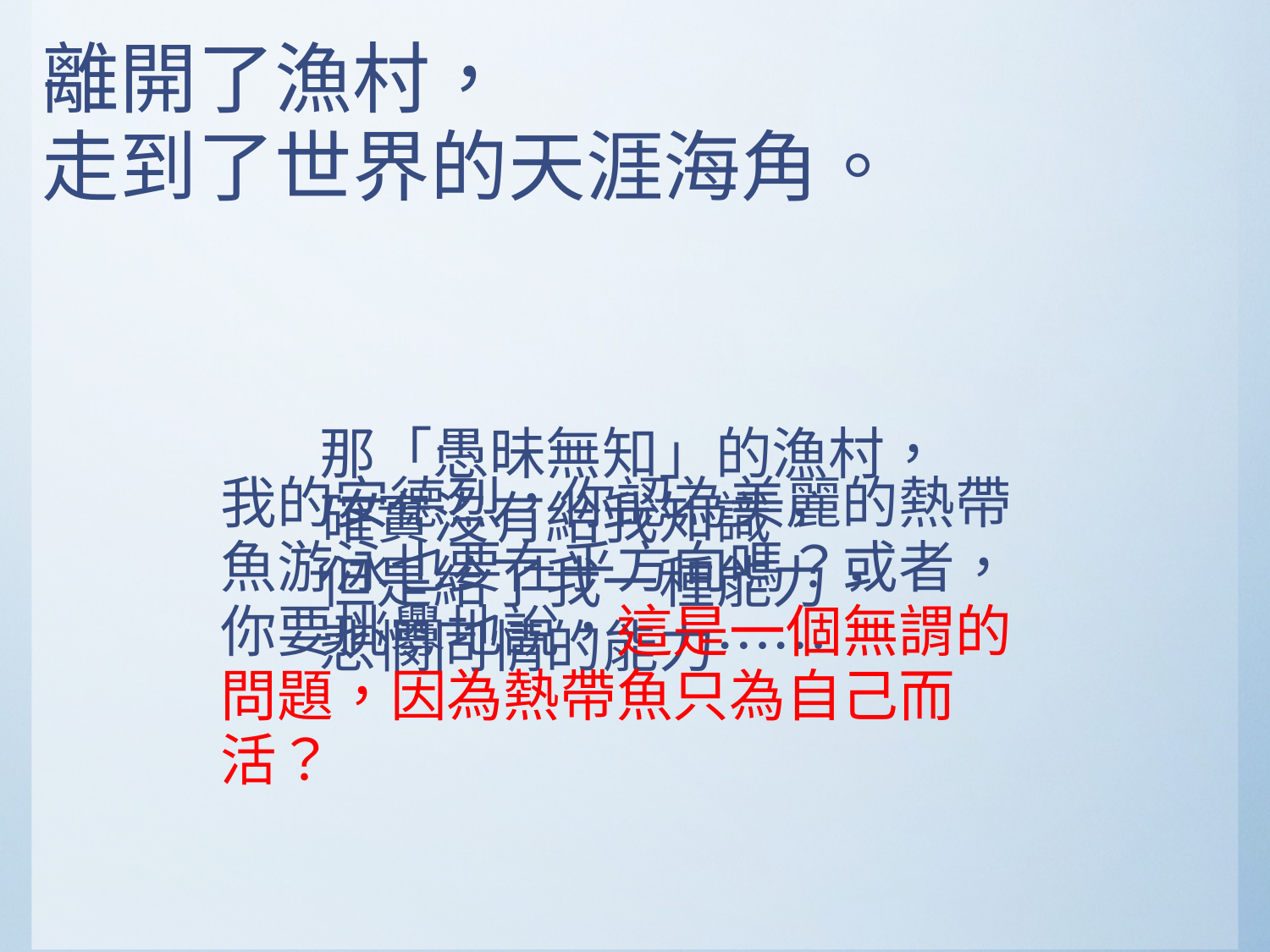

離開了漁村，
走到了世界的天涯海角。
那「愚昧無知」的漁村，
確實沒有給我知識，
但是給了我一種能力，
悲憫同情的能力……
我的安德烈，你認為美麗的熱帶魚游泳也要在乎方向嗎？或者，你要挑釁地說，這是一個無謂的問題，因為熱帶魚只為自己而活？